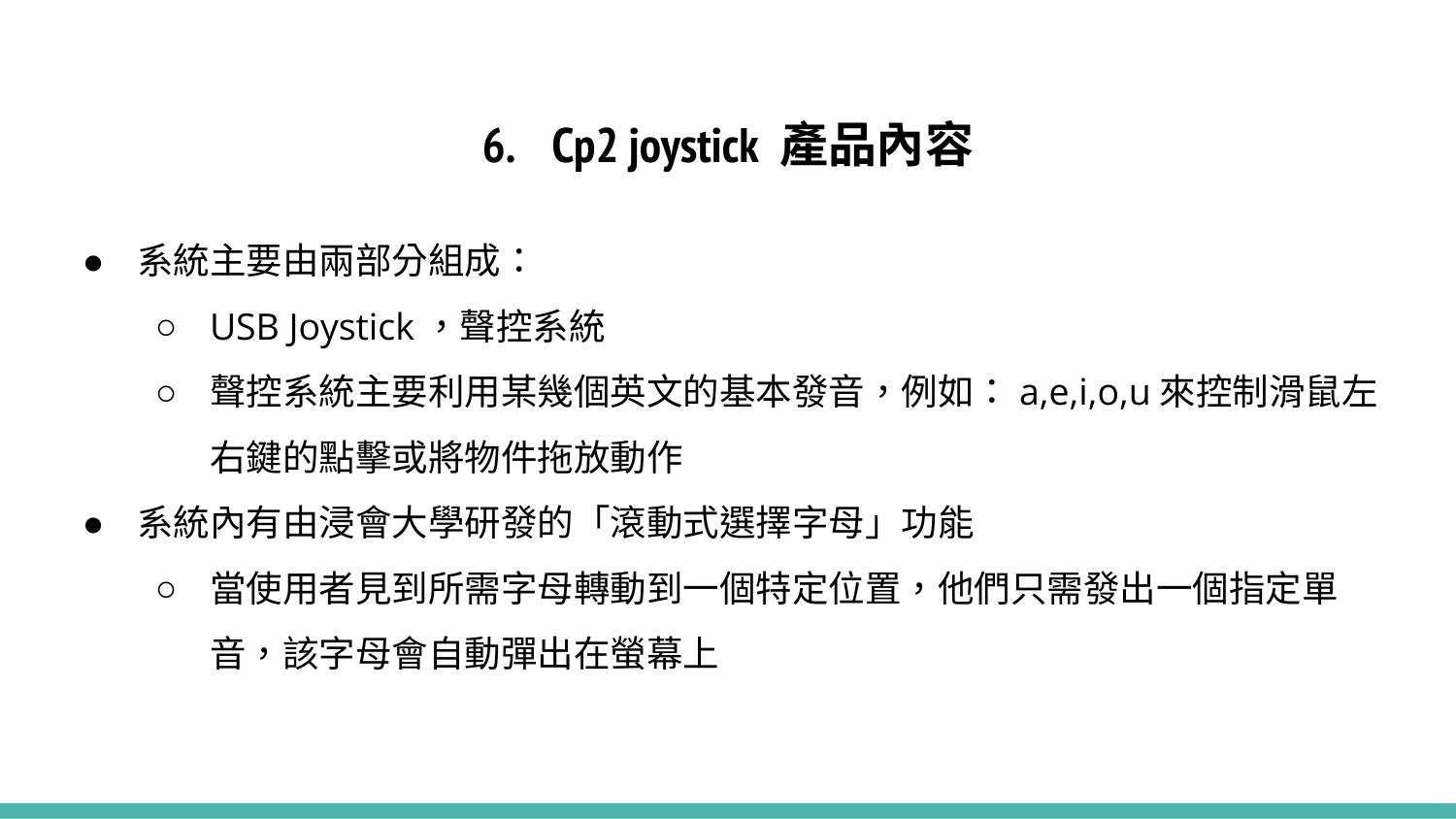

# 6.    Cp2 joystick 產品內容
系統主要由兩部分組成：
USB Joystick，聲控系統
聲控系統主要利用某幾個英文的基本發音，例如：a,e,i,o,u來控制滑鼠左右鍵的點擊或將物件拖放動作
系統內有由浸會大學研發的「滾動式選擇字母」功能
當使用者見到所需字母轉動到一個特定位置，他們只需發出一個指定單音，該字母會自動彈出在螢幕上